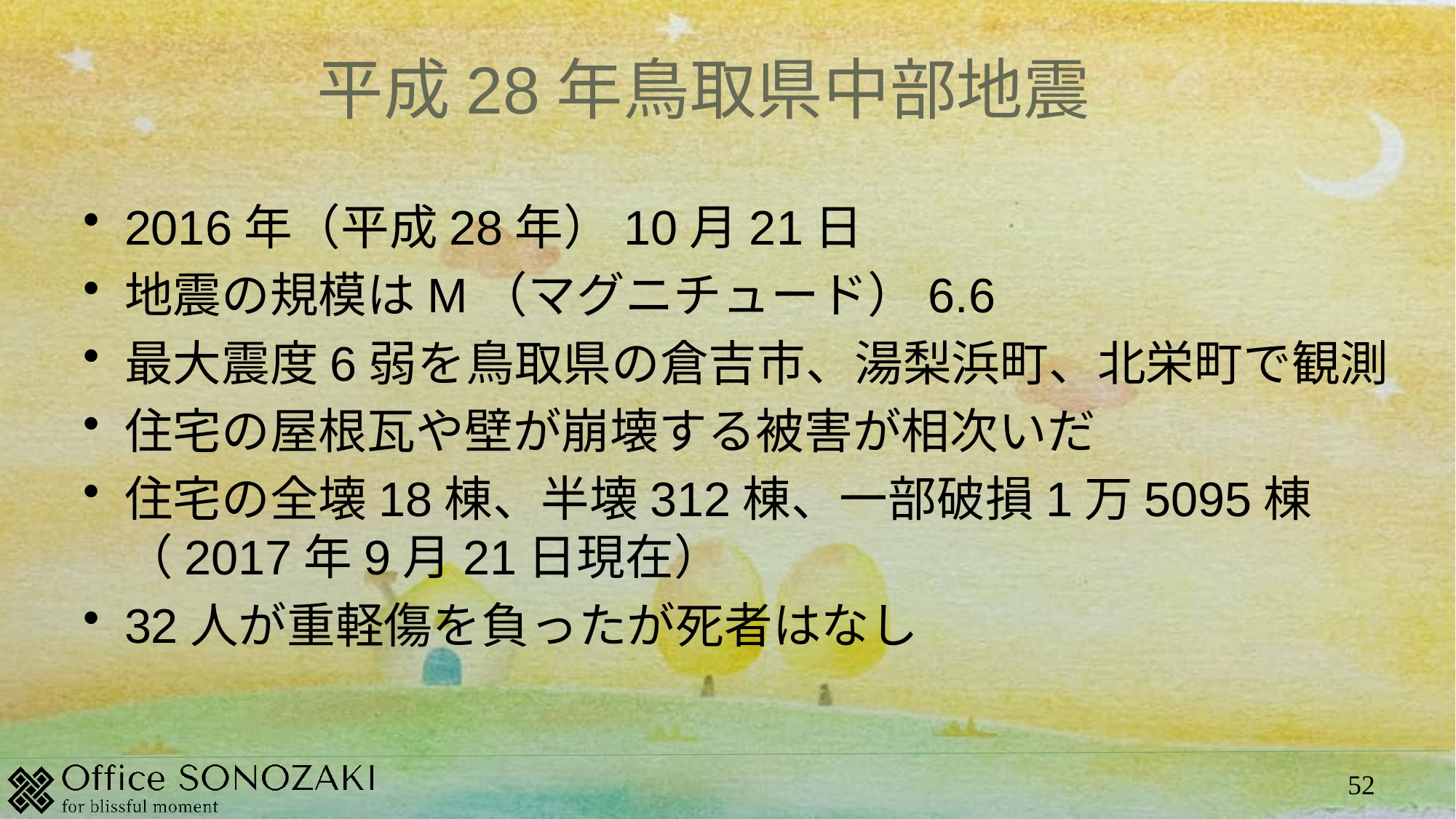

# 平成28年鳥取県中部地震
2016年（平成28年）10月21日
地震の規模はM（マグニチュード）6.6
最大震度6弱を鳥取県の倉吉市、湯梨浜町、北栄町で観測
住宅の屋根瓦や壁が崩壊する被害が相次いだ
住宅の全壊18棟、半壊312棟、一部破損1万5095棟（2017年9月21日現在）
32人が重軽傷を負ったが死者はなし
52